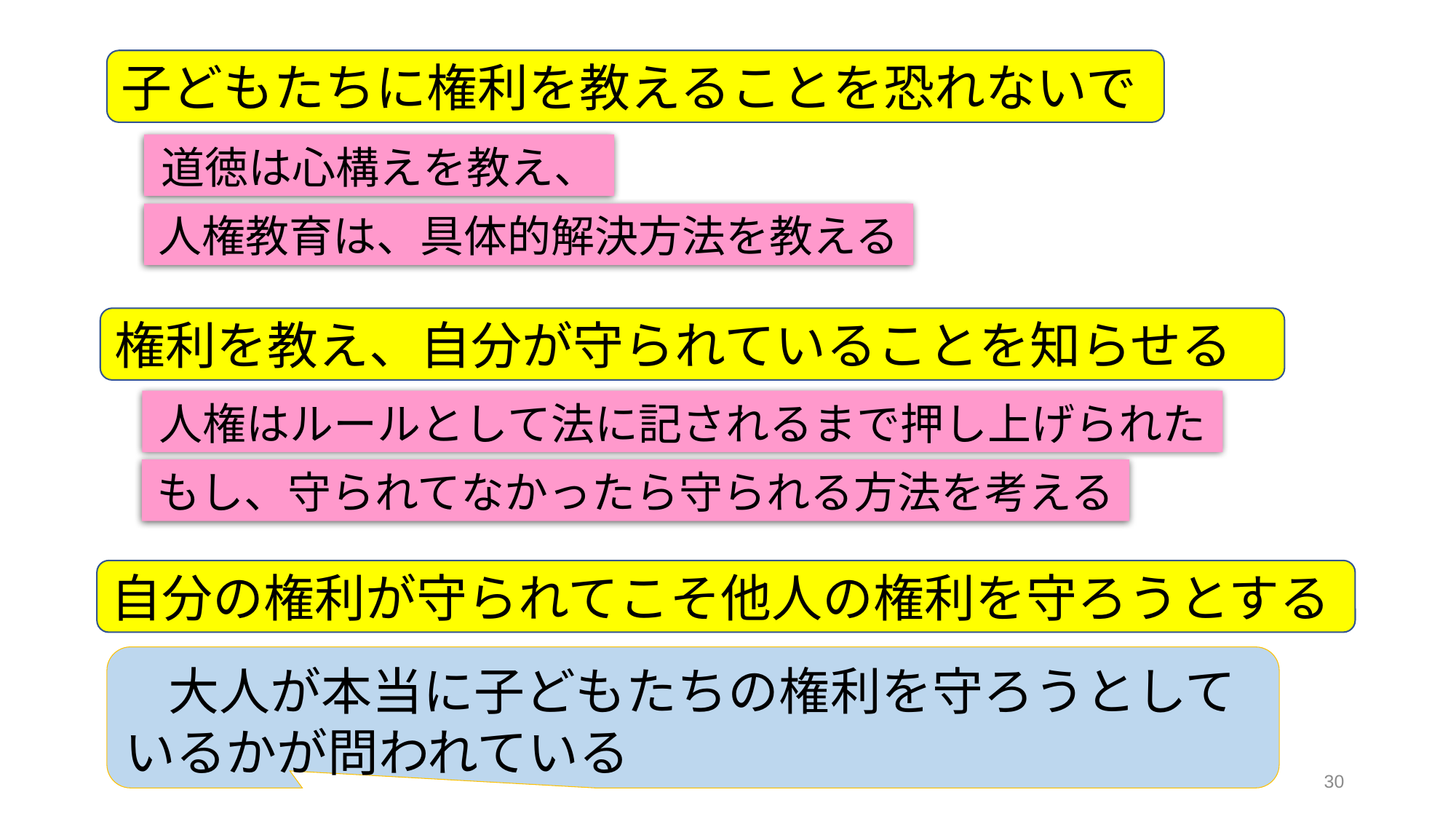

子どもたちに権利を教えることを恐れないで
道徳は心構えを教え、
人権教育は、具体的解決方法を教える
権利を教え、自分が守られていることを知らせる
人権はルールとして法に記されるまで押し上げられた
もし、守られてなかったら守られる方法を考える
自分の権利が守られてこそ他人の権利を守ろうとする
　大人が本当に子どもたちの権利を守ろうとしているかが問われている
30